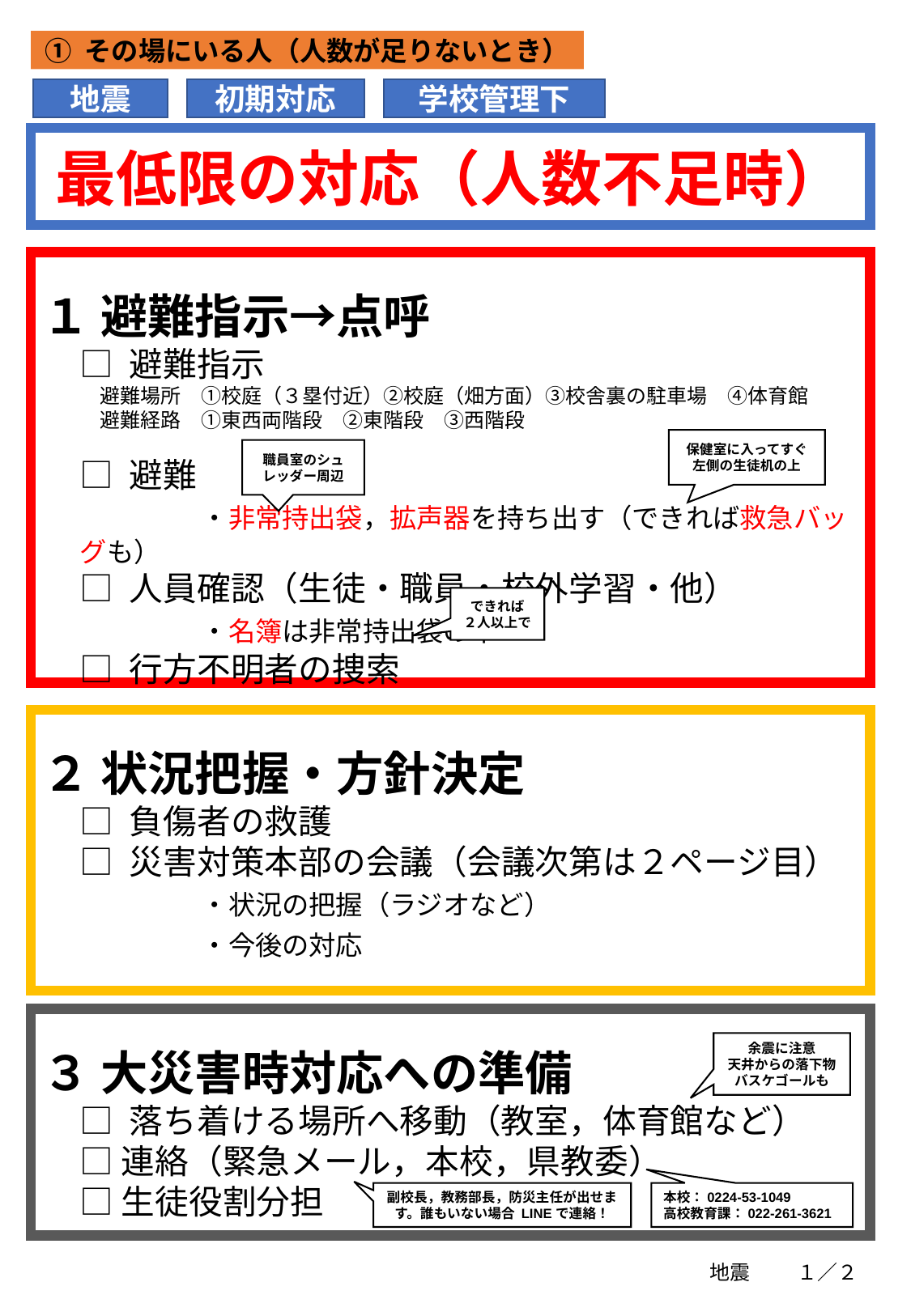

① その場にいる人（人数が足りないとき）
地震
初期対応
学校管理下
最低限の対応（人数不足時）
１ 避難指示→点呼
□ 避難指示
　避難場所　①校庭（３塁付近）②校庭（畑方面）③校舎裏の駐車場　④体育館
　避難経路　①東西両階段　②東階段　③西階段

□ 避難
	・非常持出袋，拡声器を持ち出す（できれば救急バッグも）
□ 人員確認（生徒・職員・校外学習・他）
	・名簿は非常持出袋の中
□ 行方不明者の捜索
保健室に入ってすぐ左側の生徒机の上
職員室のシュレッダー周辺
できれば
２人以上で
２ 状況把握・方針決定
□ 負傷者の救護
□ 災害対策本部の会議（会議次第は２ページ目）
	・状況の把握（ラジオなど）
	・今後の対応
３ 大災害時対応への準備
□ 落ち着ける場所へ移動（教室，体育館など）
□ 連絡（緊急メール，本校，県教委）
□ 生徒役割分担
余震に注意
天井からの落下物
バスケゴールも
副校長，教務部長，防災主任が出せます。誰もいない場合 LINEで連絡！
本校：0224-53-1049
高校教育課：022-261-3621
地震
１／２